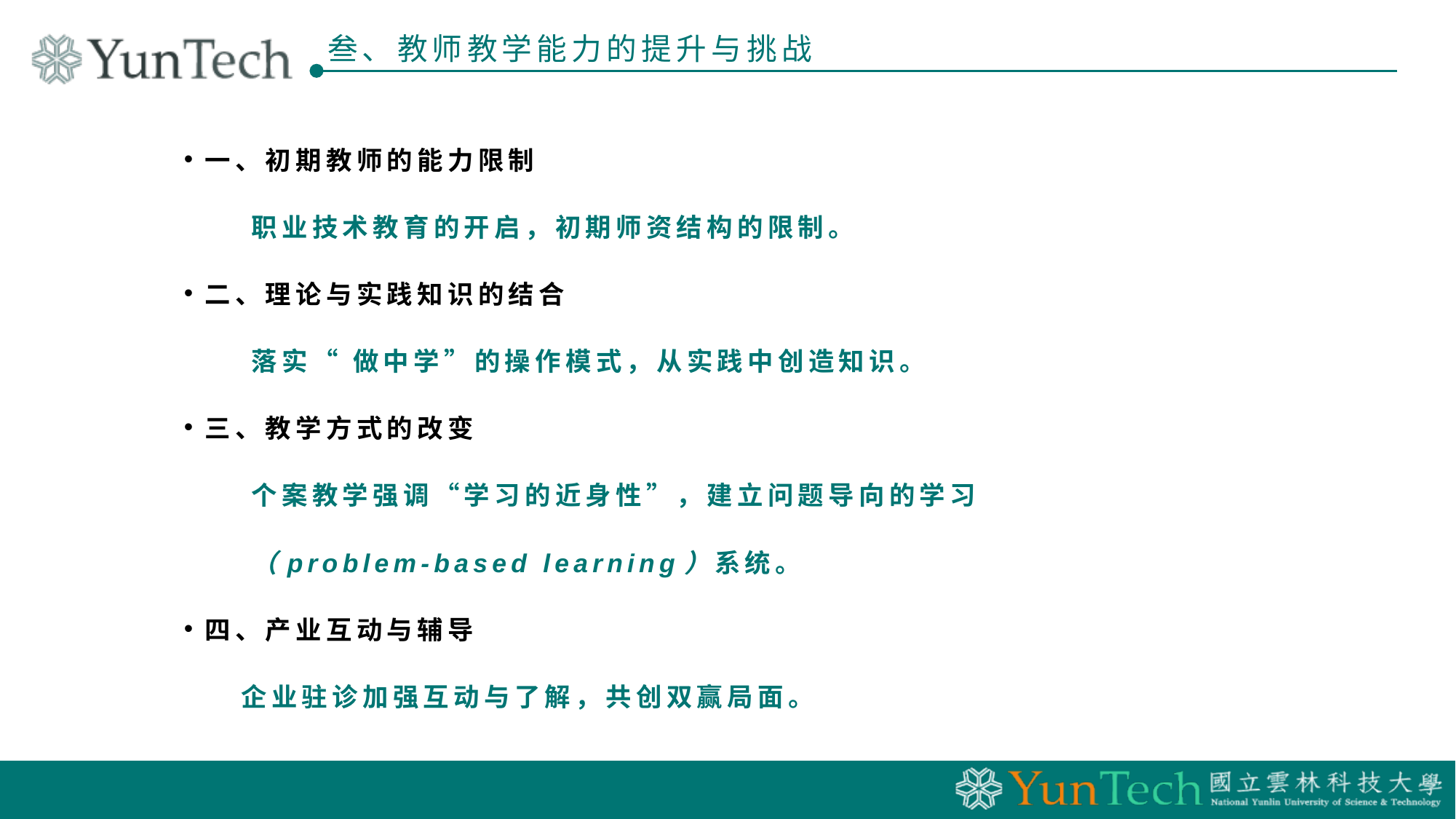

一、初期教师的能力限制
      职业技术教育的开启，初期师资结构的限制。
二、理论与实践知识的结合
      落实“ 做中学”的操作模式，从实践中创造知识。
三、教学方式的改变
      个案教学强调“学习的近身性”，建立问题导向的学习
      （problem-based learning）系统。
四、产业互动与辅导
     企业驻诊加强互动与了解，共创双赢局面。